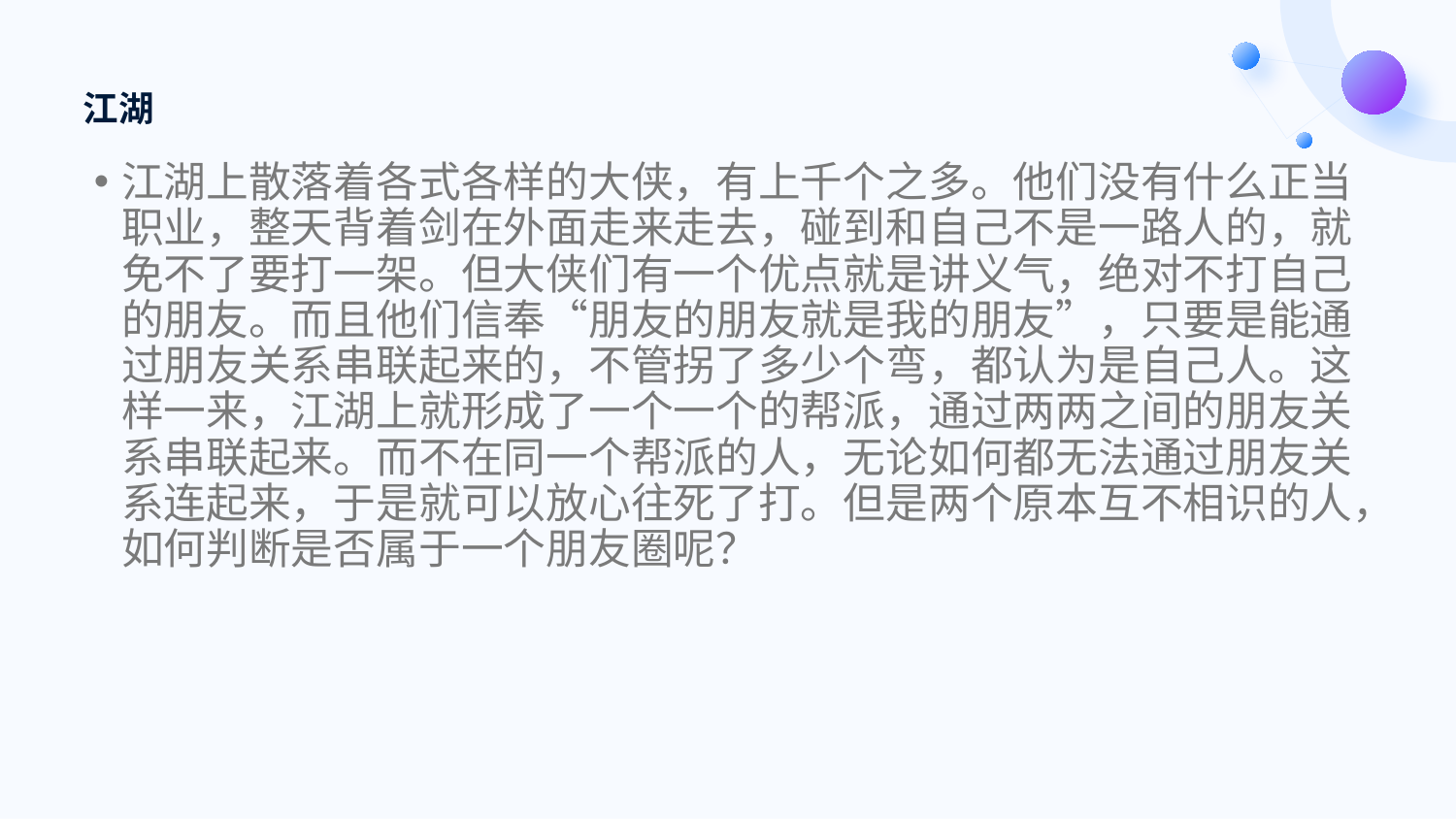

# 江湖
江湖上散落着各式各样的大侠，有上千个之多。他们没有什么正当职业，整天背着剑在外面走来走去，碰到和自己不是一路人的，就免不了要打一架。但大侠们有一个优点就是讲义气，绝对不打自己的朋友。而且他们信奉“朋友的朋友就是我的朋友”，只要是能通过朋友关系串联起来的，不管拐了多少个弯，都认为是自己人。这样一来，江湖上就形成了一个一个的帮派，通过两两之间的朋友关系串联起来。而不在同一个帮派的人，无论如何都无法通过朋友关系连起来，于是就可以放心往死了打。但是两个原本互不相识的人，如何判断是否属于一个朋友圈呢？